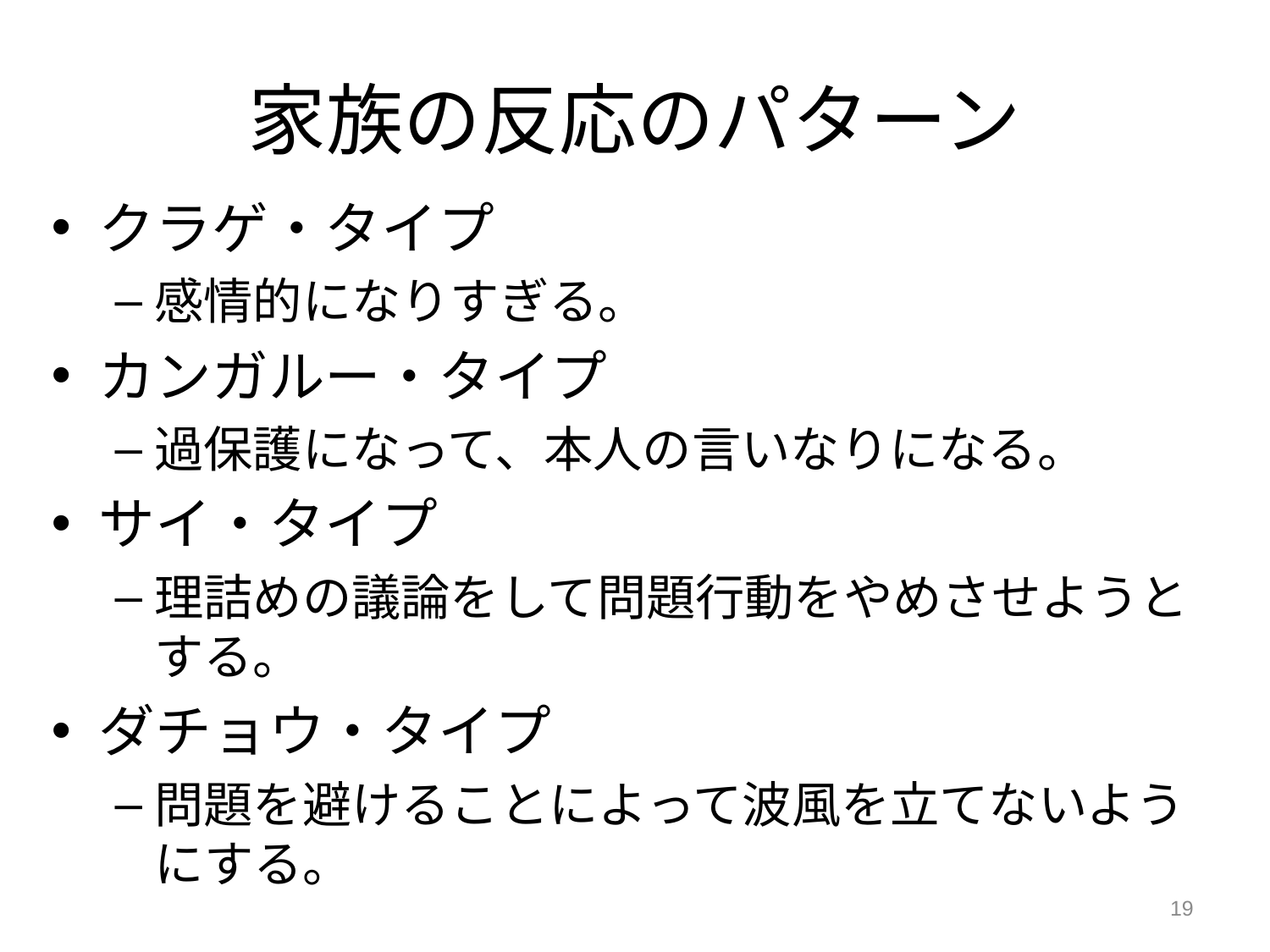

# 家族の反応のパターン
クラゲ・タイプ
感情的になりすぎる。
カンガルー・タイプ
過保護になって、本人の言いなりになる。
サイ・タイプ
理詰めの議論をして問題行動をやめさせようとする。
ダチョウ・タイプ
問題を避けることによって波風を立てないようにする。
19